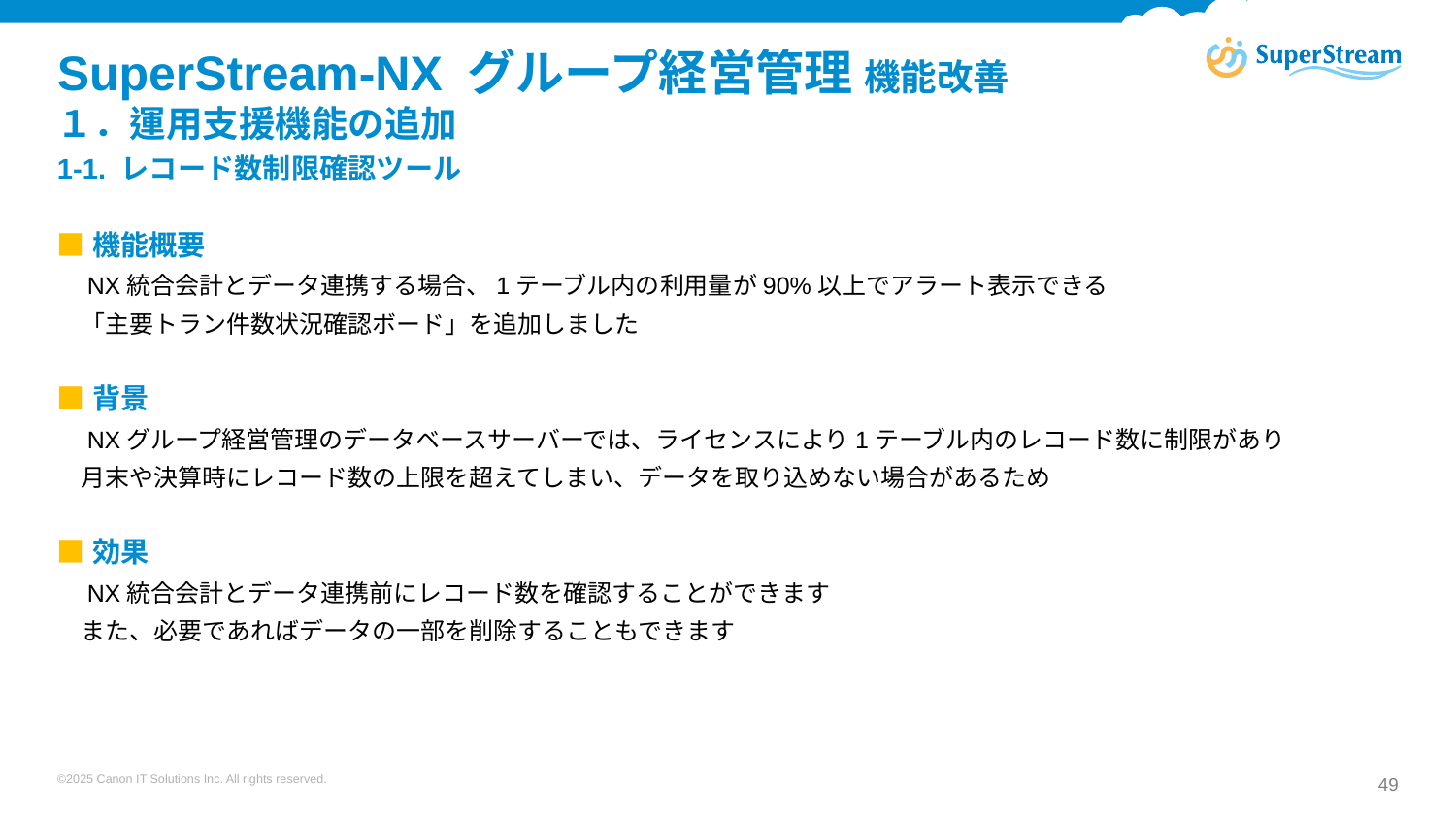

# SuperStream-NX グループ経営管理 機能改善 １．運用支援機能の追加
1-1. レコード数制限確認ツール

■機能概要
　NX統合会計とデータ連携する場合、1テーブル内の利用量が90%以上でアラート表示できる
　「主要トラン件数状況確認ボード」を追加しました

■背景
　NXグループ経営管理のデータベースサーバーでは、ライセンスにより1テーブル内のレコード数に制限があり
　月末や決算時にレコード数の上限を超えてしまい、データを取り込めない場合があるため

■効果
　NX統合会計とデータ連携前にレコード数を確認することができます
　また、必要であればデータの一部を削除することもできます

©2025 Canon IT Solutions Inc. All rights reserved.
49